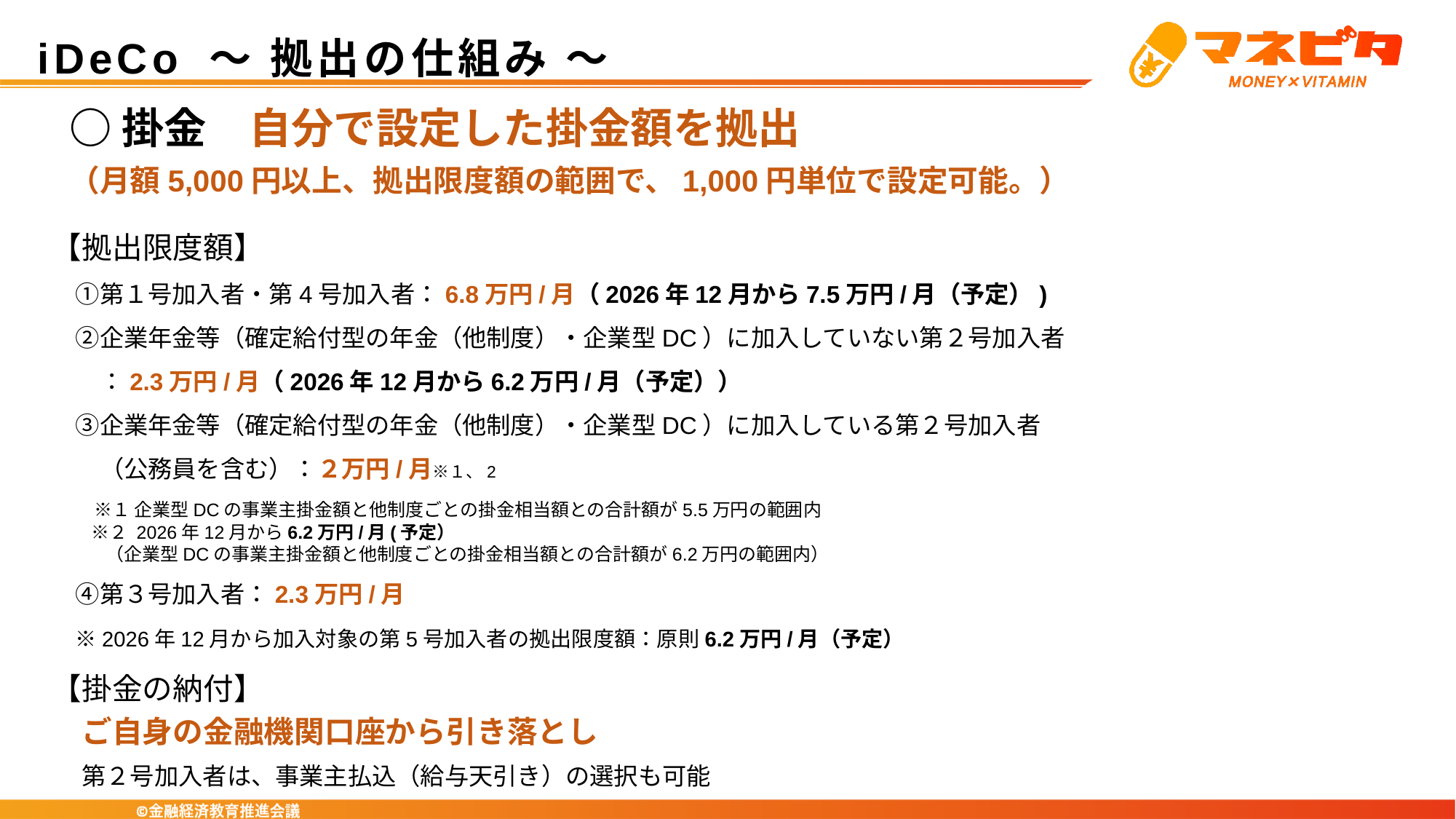

# iDeCo ～ 拠出の仕組み ～
○掛金　自分で設定した掛金額を拠出
（月額5,000円以上、拠出限度額の範囲で、1,000円単位で設定可能。）
【拠出限度額】
　①第１号加入者・第4号加入者：6.8万円/月（2026年12月から7.5万円/月（予定）)
　②企業年金等（確定給付型の年金（他制度）・企業型DC）に加入していない第２号加入者
　　：2.3万円/月（2026年12月から6.2万円/月（予定））
　③企業年金等（確定給付型の年金（他制度）・企業型DC）に加入している第２号加入者
　　（公務員を含む）：２万円/月※１、2
　　※１ 企業型DCの事業主掛金額と他制度ごとの掛金相当額との合計額が5.5万円の範囲内
　 　※２ 2026年12月から6.2万円/月(予定）
             （企業型DCの事業主掛金額と他制度ごとの掛金相当額との合計額が6.2万円の範囲内）
　④第３号加入者：2.3万円/月
　※2026年12月から加入対象の第5号加入者の拠出限度額：原則6.2万円/月（予定）
【掛金の納付】
　ご自身の金融機関口座から引き落とし
　第２号加入者は、事業主払込（給与天引き）の選択も可能